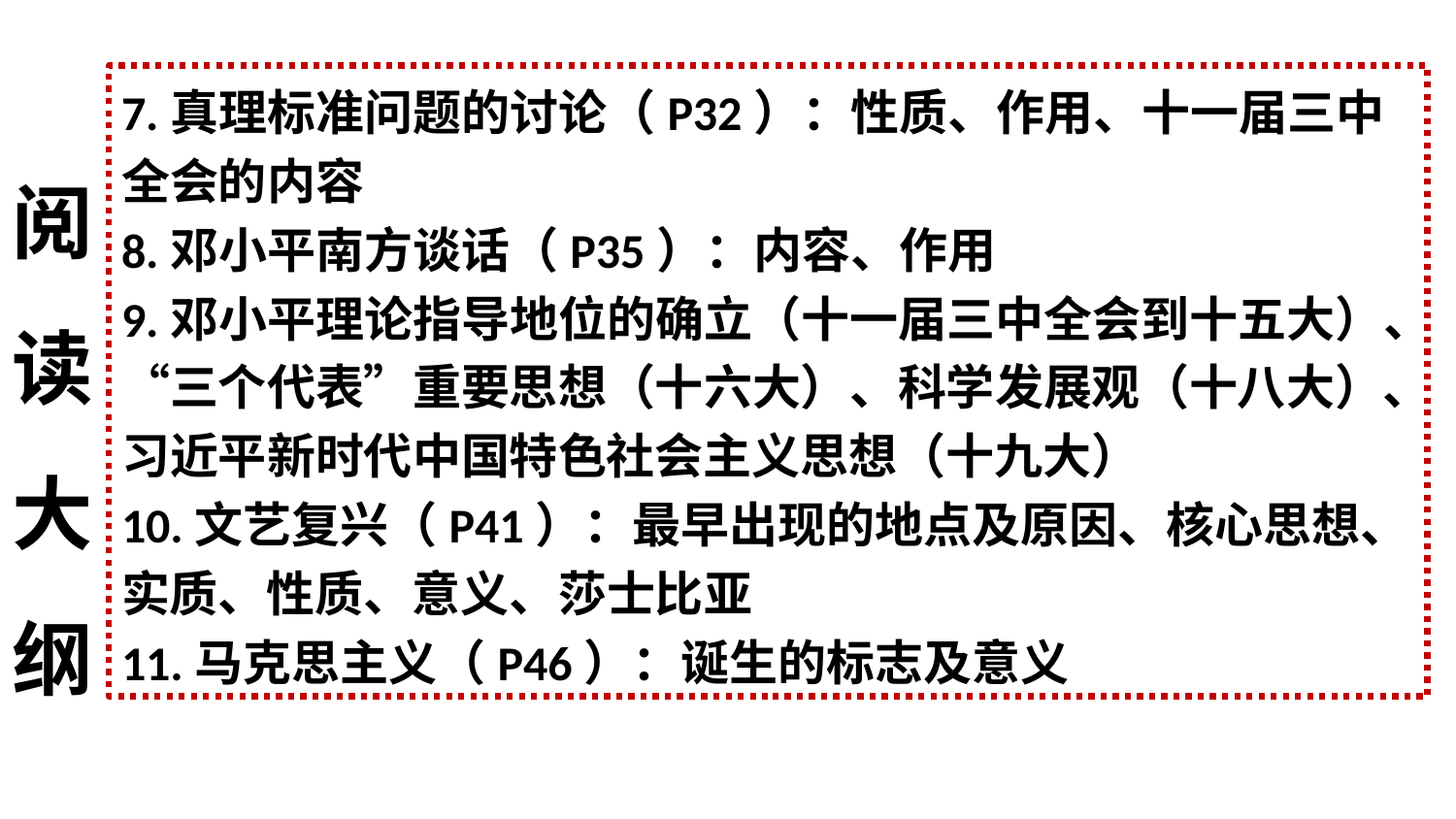

7.真理标准问题的讨论（P32）：性质、作用、十一届三中全会的内容
8.邓小平南方谈话（P35）：内容、作用
9.邓小平理论指导地位的确立（十一届三中全会到十五大）、“三个代表”重要思想（十六大）、科学发展观（十八大）、习近平新时代中国特色社会主义思想（十九大）
10.文艺复兴（P41）：最早出现的地点及原因、核心思想、实质、性质、意义、莎士比亚
11.马克思主义（P46）：诞生的标志及意义
阅
读
大
纲